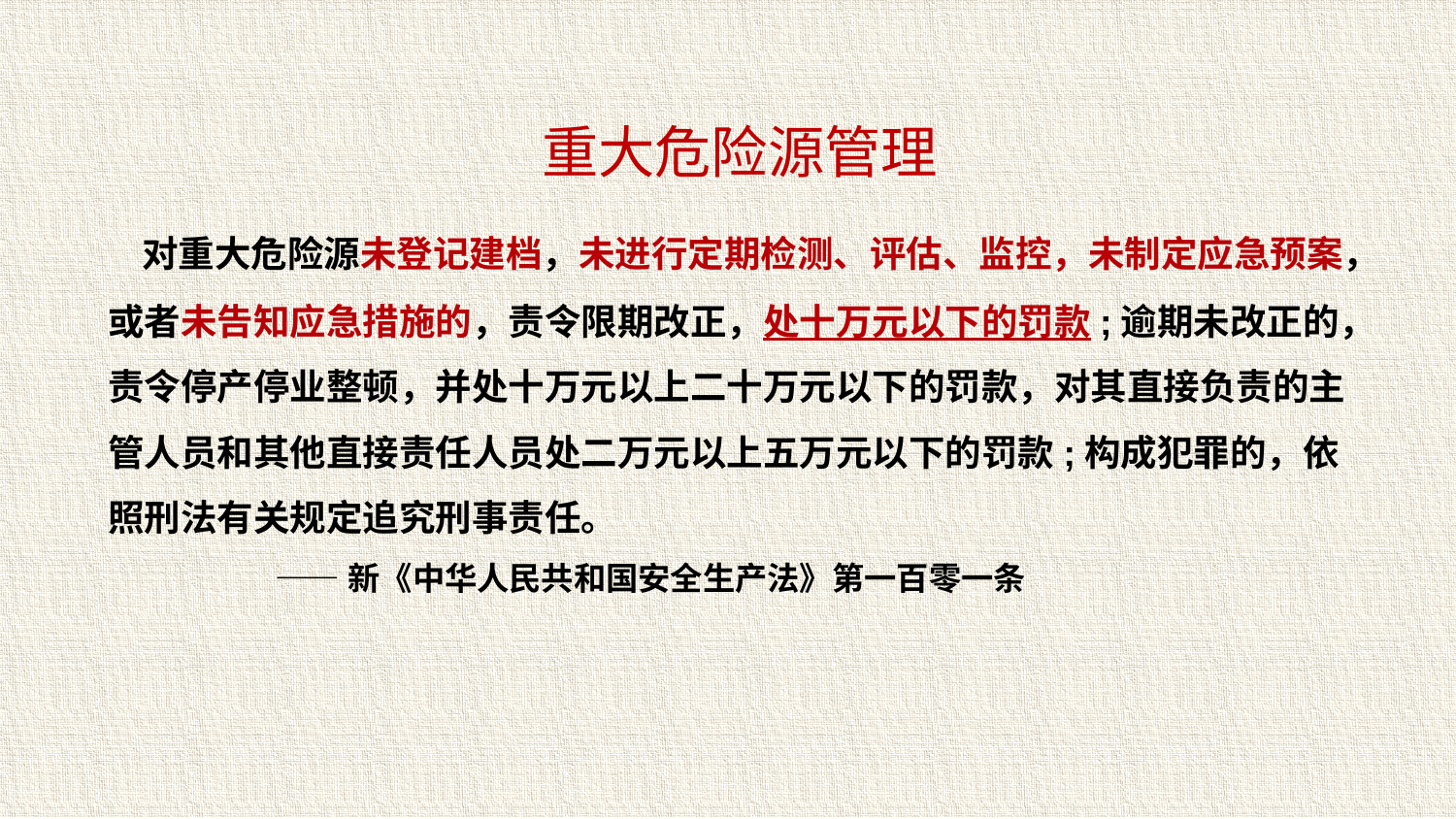

重大危险源管理
  对重大危险源未登记建档，未进行定期检测、评估、监控，未制定应急预案，或者未告知应急措施的，责令限期改正，处十万元以下的罚款;逾期未改正的，责令停产停业整顿，并处十万元以上二十万元以下的罚款，对其直接负责的主管人员和其他直接责任人员处二万元以上五万元以下的罚款;构成犯罪的，依照刑法有关规定追究刑事责任。
                       ——新《中华人民共和国安全生产法》第一百零一条